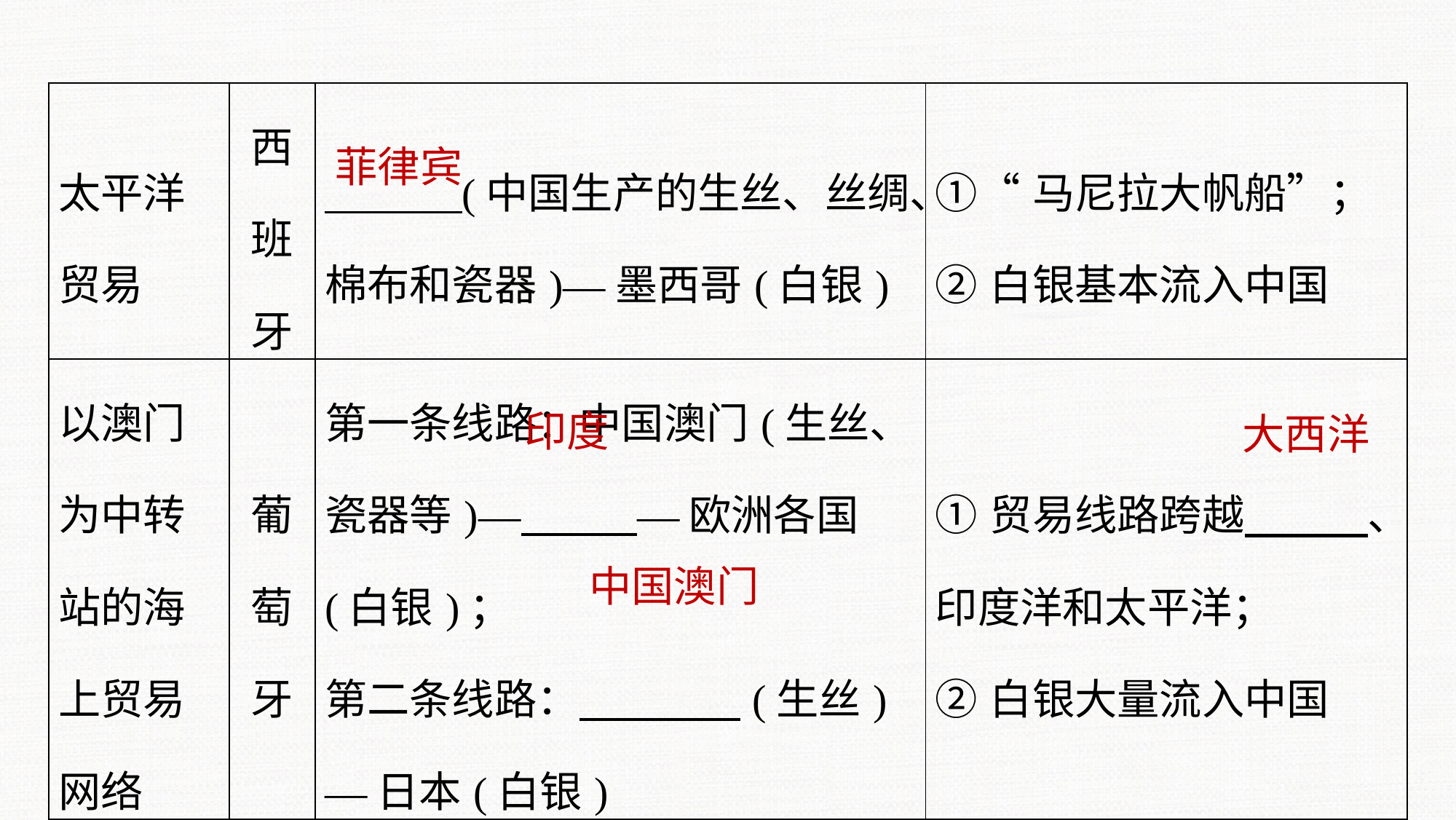

| 太平洋贸易 | 西班牙 | (中国生产的生丝、丝绸、棉布和瓷器)—墨西哥(白银) | ①“马尼拉大帆船”； ②白银基本流入中国 |
| --- | --- | --- | --- |
| 以澳门为中转站的海上贸易网络 | 葡萄牙 | 第一条线路：中国澳门(生丝、瓷器等)— —欧洲各国(白银)； 第二条线路： (生丝)—日本(白银) | ①贸易线路跨越 、印度洋和太平洋； ②白银大量流入中国 |
菲律宾
印度
大西洋
中国澳门